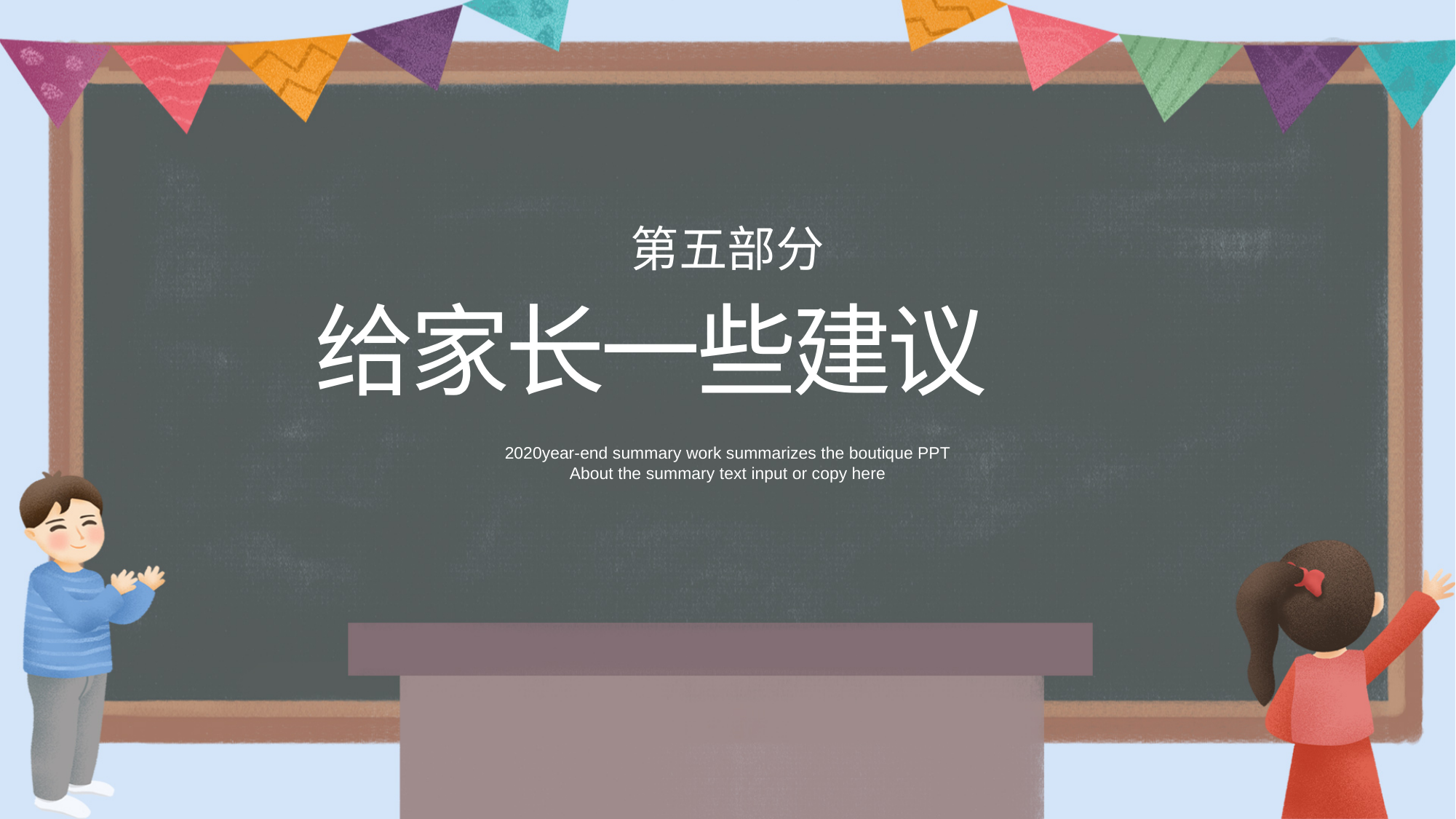

第五部分
给家长一些建议
2020year-end summary work summarizes the boutique PPT
About the summary text input or copy here